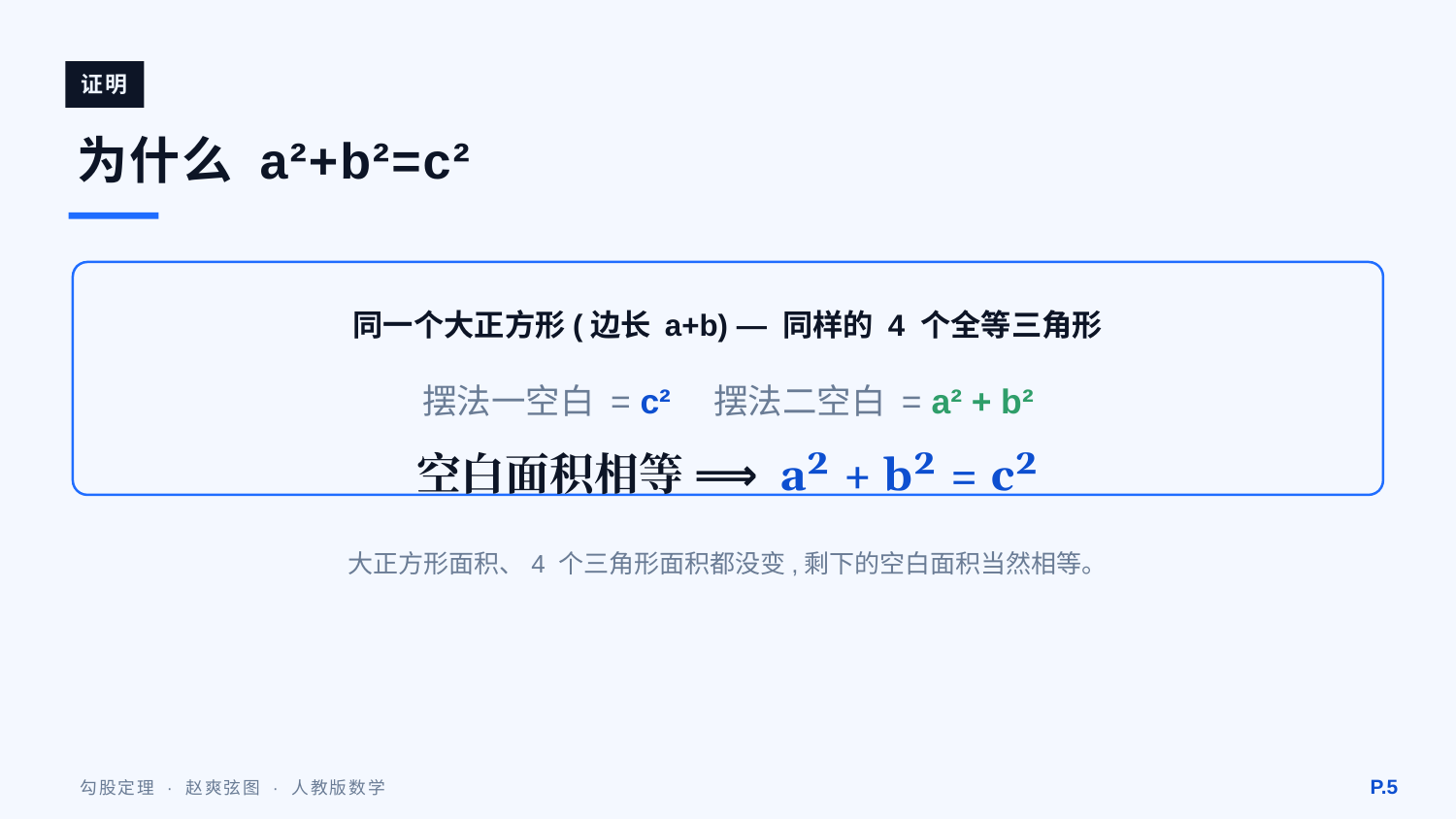

证明

为什么 a²+b²=c²

同一个大正方形(边长 a+b) — 同样的 4 个全等三角形
摆法一空白 = c²　摆法二空白 = a² + b²
空白面积相等 ⟹ a² + b² = c²
大正方形面积、4 个三角形面积都没变,剩下的空白面积当然相等。
P.5
勾股定理 · 赵爽弦图 · 人教版数学